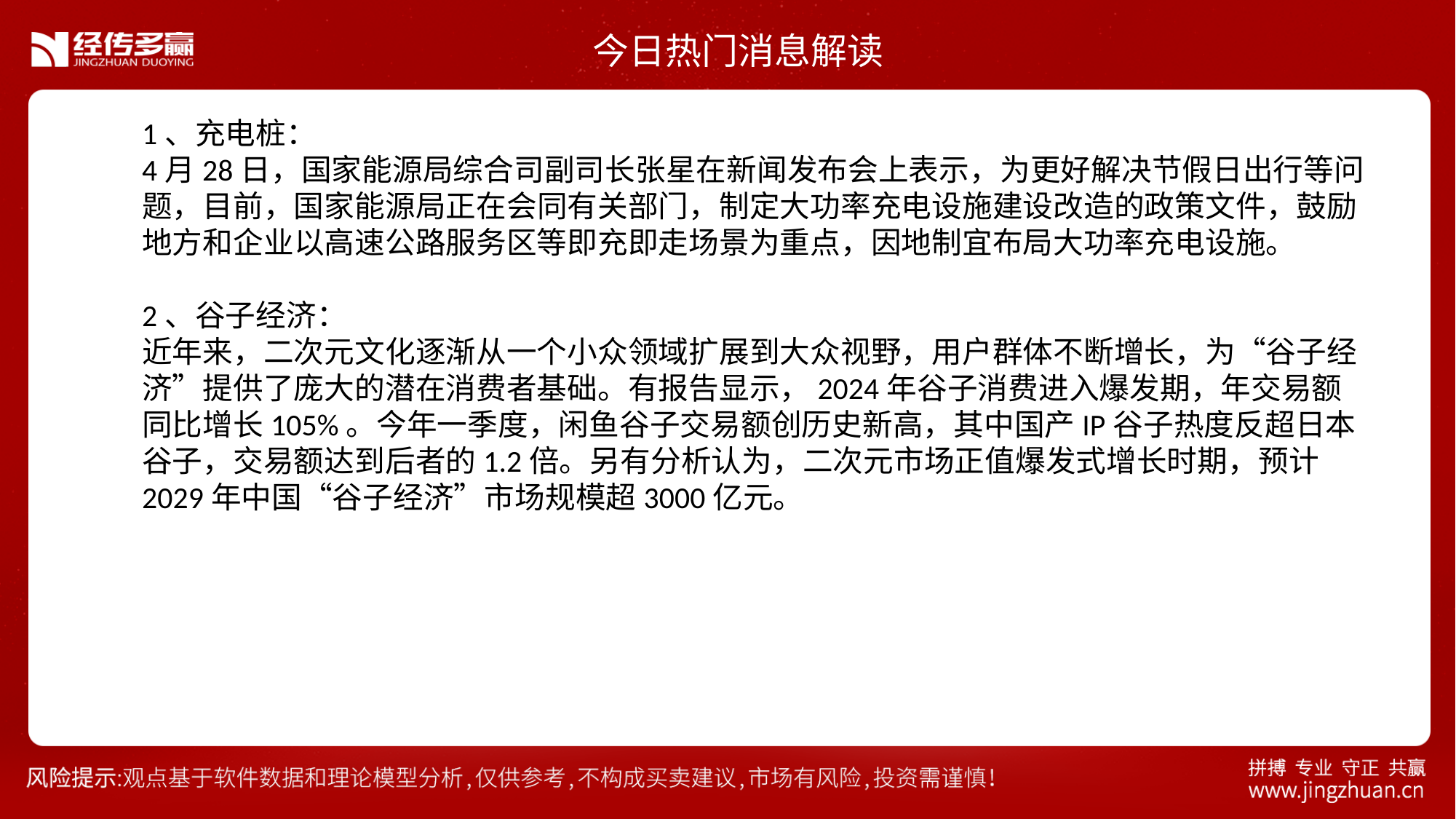

今日热门消息解读
1、充电桩：
4月28日，国家能源局综合司副司长张星在新闻发布会上表示，为更好解决节假日出行等问题，目前，国家能源局正在会同有关部门，制定大功率充电设施建设改造的政策文件，鼓励地方和企业以高速公路服务区等即充即走场景为重点，因地制宜布局大功率充电设施。

2、谷子经济：
近年来，二次元文化逐渐从一个小众领域扩展到大众视野，用户群体不断增长，为“谷子经济”提供了庞大的潜在消费者基础。有报告显示，2024年谷子消费进入爆发期，年交易额同比增长105%。今年一季度，闲鱼谷子交易额创历史新高，其中国产IP谷子热度反超日本谷子，交易额达到后者的1.2倍。另有分析认为，二次元市场正值爆发式增长时期，预计2029年中国“谷子经济”市场规模超3000亿元。